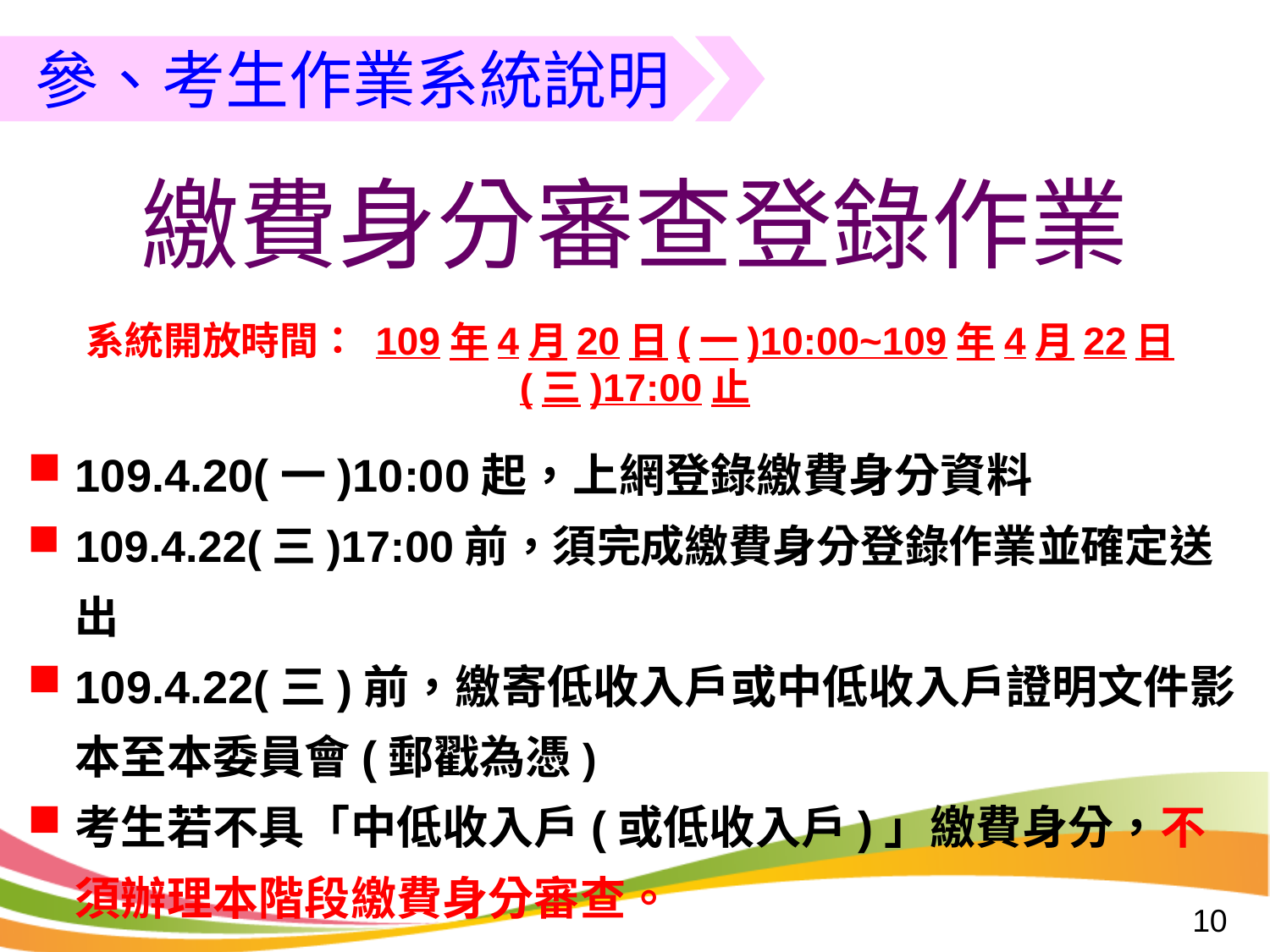

參、考生作業系統說明
繳費身分審查登錄作業
系統開放時間： 109年4月20日(一)10:00~109年4月22日(三)17:00止
109.4.20(一)10:00起，上網登錄繳費身分資料
109.4.22(三)17:00前，須完成繳費身分登錄作業並確定送出
109.4.22(三)前，繳寄低收入戶或中低收入戶證明文件影本至本委員會(郵戳為憑)
考生若不具「中低收入戶(或低收入戶)」繳費身分，不須辦理本階段繳費身分審查。